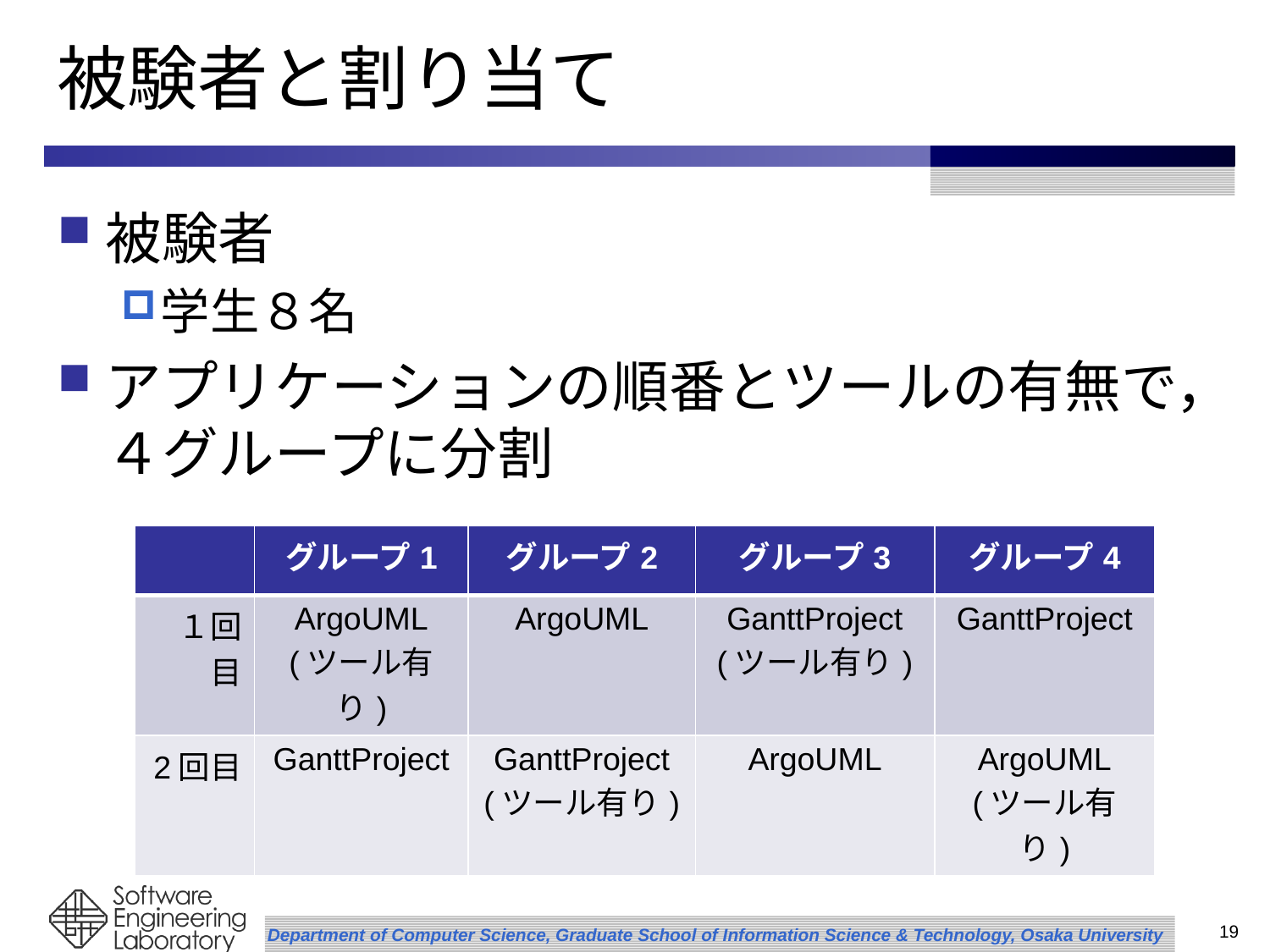

# 被験者と割り当て
被験者
学生８名
アプリケーションの順番とツールの有無で，４グループに分割

|  | グループ1 | グループ2 | グループ3 | グループ4 |
| --- | --- | --- | --- | --- |
| １回目 | ArgoUML (ツール有り) | ArgoUML | GanttProject (ツール有り) | GanttProject |
| 2回目 | GanttProject | GanttProject (ツール有り) | ArgoUML | ArgoUML (ツール有り) |
19